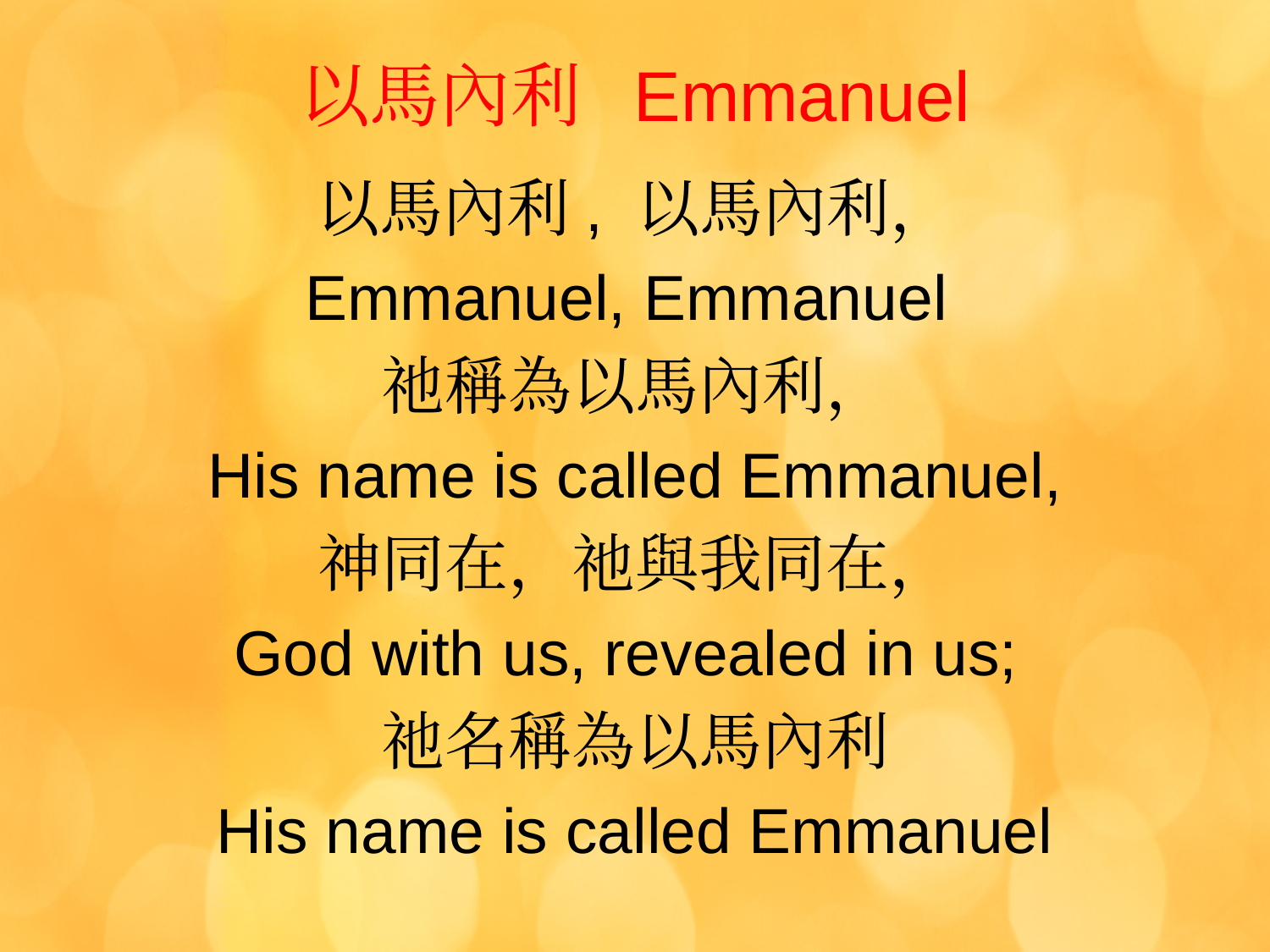

# 以馬內利  Emmanuel
以馬內利, 以馬內利，
Emmanuel, Emmanuel
祂稱為以馬內利，
His name is called Emmanuel,
神同在，祂與我同在，
God with us, revealed in us;
祂名稱為以馬內利
His name is called Emmanuel